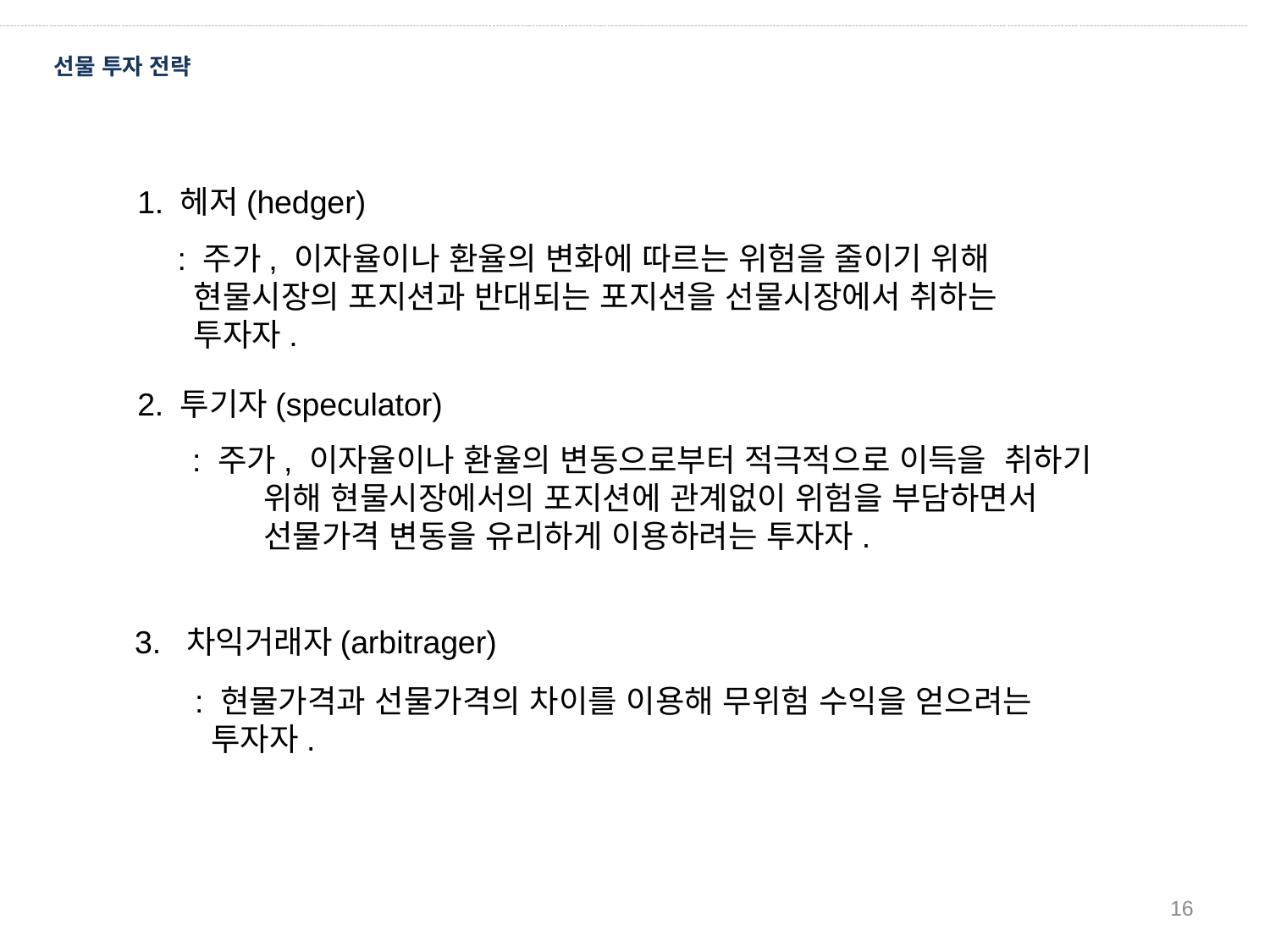

선물 투자 전략

1. 헤저(hedger)
: 주가, 이자율이나 환율의 변화에 따르는 위험을 줄이기 위해
 현물시장의 포지션과 반대되는 포지션을 선물시장에서 취하는
 투자자.

2. 투기자(speculator)
: 주가, 이자율이나 환율의 변동으로부터 적극적으로 이득을  취하기 위해 현물시장에서의 포지션에 관계없이 위험을 부담하면서 선물가격 변동을 유리하게 이용하려는 투자자.
3.  차익거래자(arbitrager)
: 현물가격과 선물가격의 차이를 이용해 무위험 수익을 얻으려는
 투자자.

16